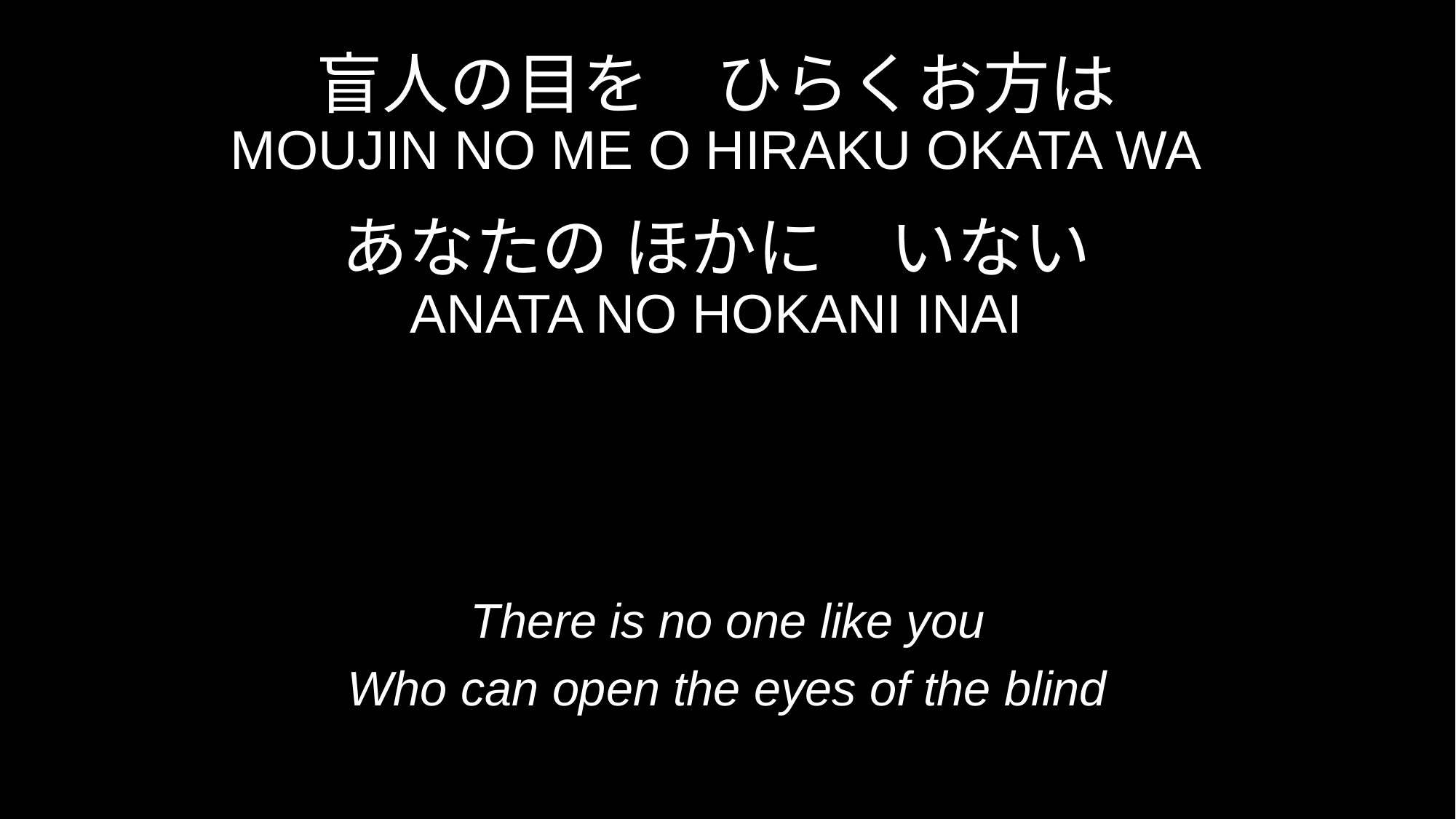

# 盲人の目を　ひらくお方は MOUJIN NO ME O HIRAKU OKATA WA あなたの ほかに　いない ANATA NO HOKANI INAI
There is no one like you
Who can open the eyes of the blind